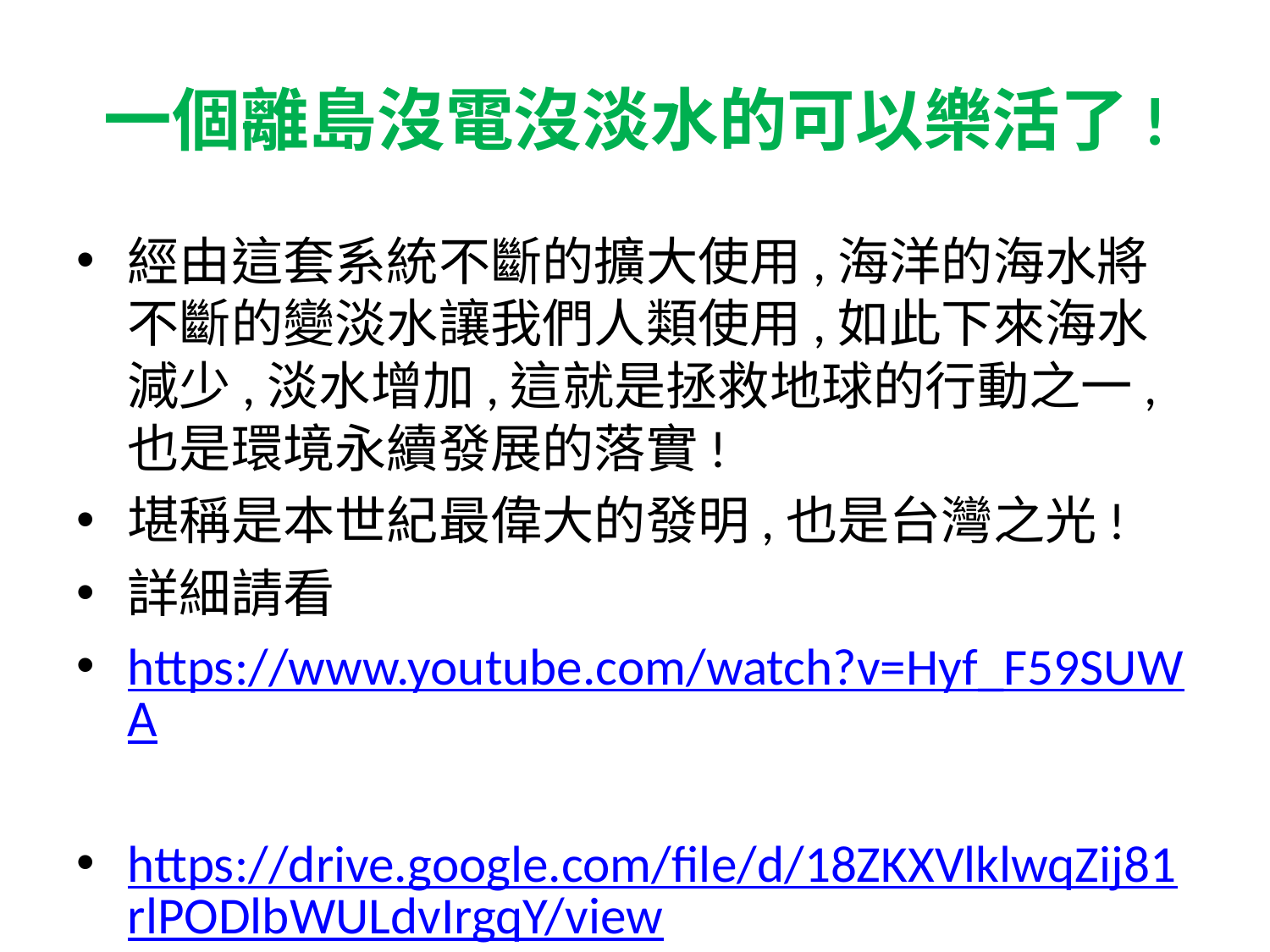

# 一個離島沒電沒淡水的可以樂活了!
經由這套系統不斷的擴大使用,海洋的海水將不斷的變淡水讓我們人類使用,如此下來海水減少,淡水增加,這就是拯救地球的行動之一,也是環境永續發展的落實!
堪稱是本世紀最偉大的發明,也是台灣之光!
詳細請看
https://www.youtube.com/watch?v=Hyf_F59SUWA

https://drive.google.com/file/d/18ZKXVlklwqZij81rlPODlbWULdvIrgqY/view